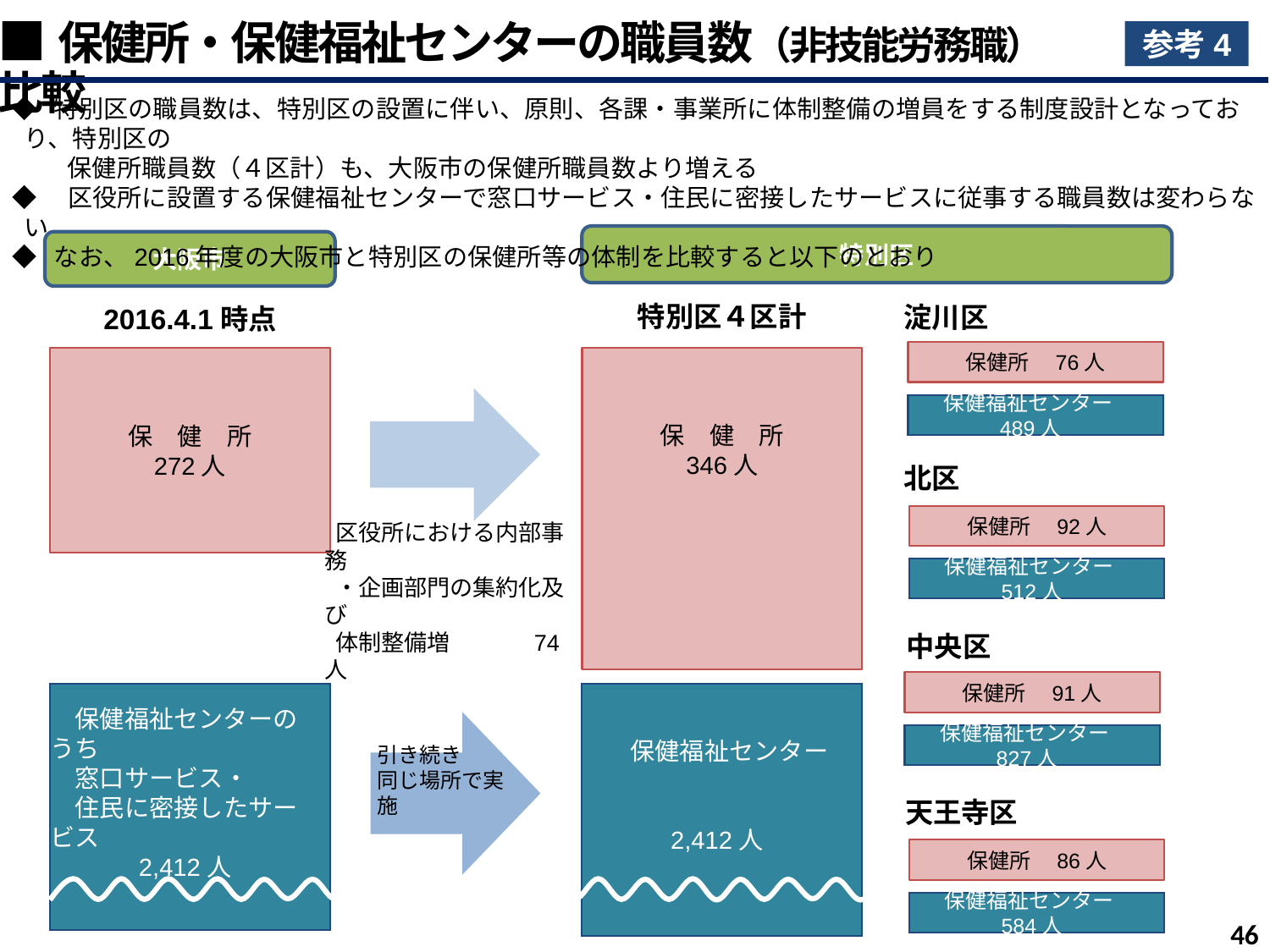

■保健所・保健福祉センターの職員数（非技能労務職）比較
参考4
◆  特別区の職員数は、特別区の設置に伴い、原則、各課・事業所に体制整備の増員をする制度設計となっており、特別区の
　　 保健所職員数（４区計）も、大阪市の保健所職員数より増える
◆　区役所に設置する保健福祉センターで窓口サービス・住民に密接したサービスに従事する職員数は変わらない
◆  なお、2016年度の大阪市と特別区の保健所等の体制を比較すると以下のとおり
特別区
大阪市
特別区４区計
淀川区
保健所　76人
　保健福祉センター　489人
2016.4.1時点
保　健　所
272人
保　健　所
346人

北区
保健所　92人
　保健福祉センター　512人
 区役所における内部事務
 ・企画部門の集約化及び
 体制整備増　　　  74人
中央区
保健所　91人
　保健福祉センター　827人
　保健福祉センターのうち
　窓口サービス・
　住民に密接したサービス
2,412人

　保健福祉センター

2,412人

引き続き
同じ場所で実施
天王寺区
保健所　86人
　保健福祉センター　584人

46